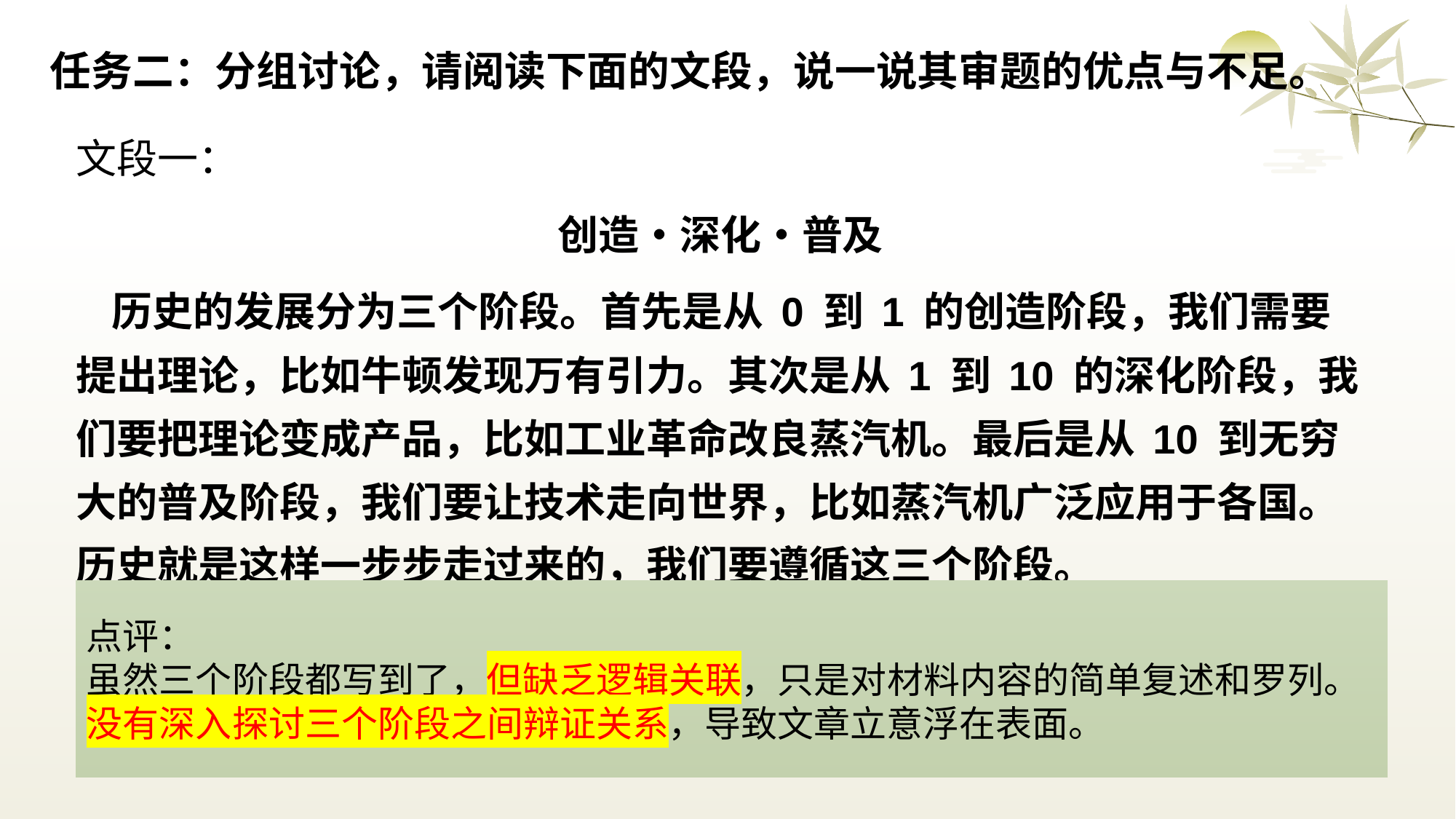

# 任务二：分组讨论，请阅读下面的文段，说一说其审题的优点与不足。
文段一：
创造・深化・普及
   历史的发展分为三个阶段。首先是从 0 到 1 的创造阶段，我们需要提出理论，比如牛顿发现万有引力。其次是从 1 到 10 的深化阶段，我们要把理论变成产品，比如工业革命改良蒸汽机。最后是从 10 到无穷大的普及阶段，我们要让技术走向世界，比如蒸汽机广泛应用于各国。历史就是这样一步步走过来的，我们要遵循这三个阶段。
点评：
虽然三个阶段都写到了，但缺乏逻辑关联，只是对材料内容的简单复述和罗列。没有深入探讨三个阶段之间辩证关系，导致文章立意浮在表面。